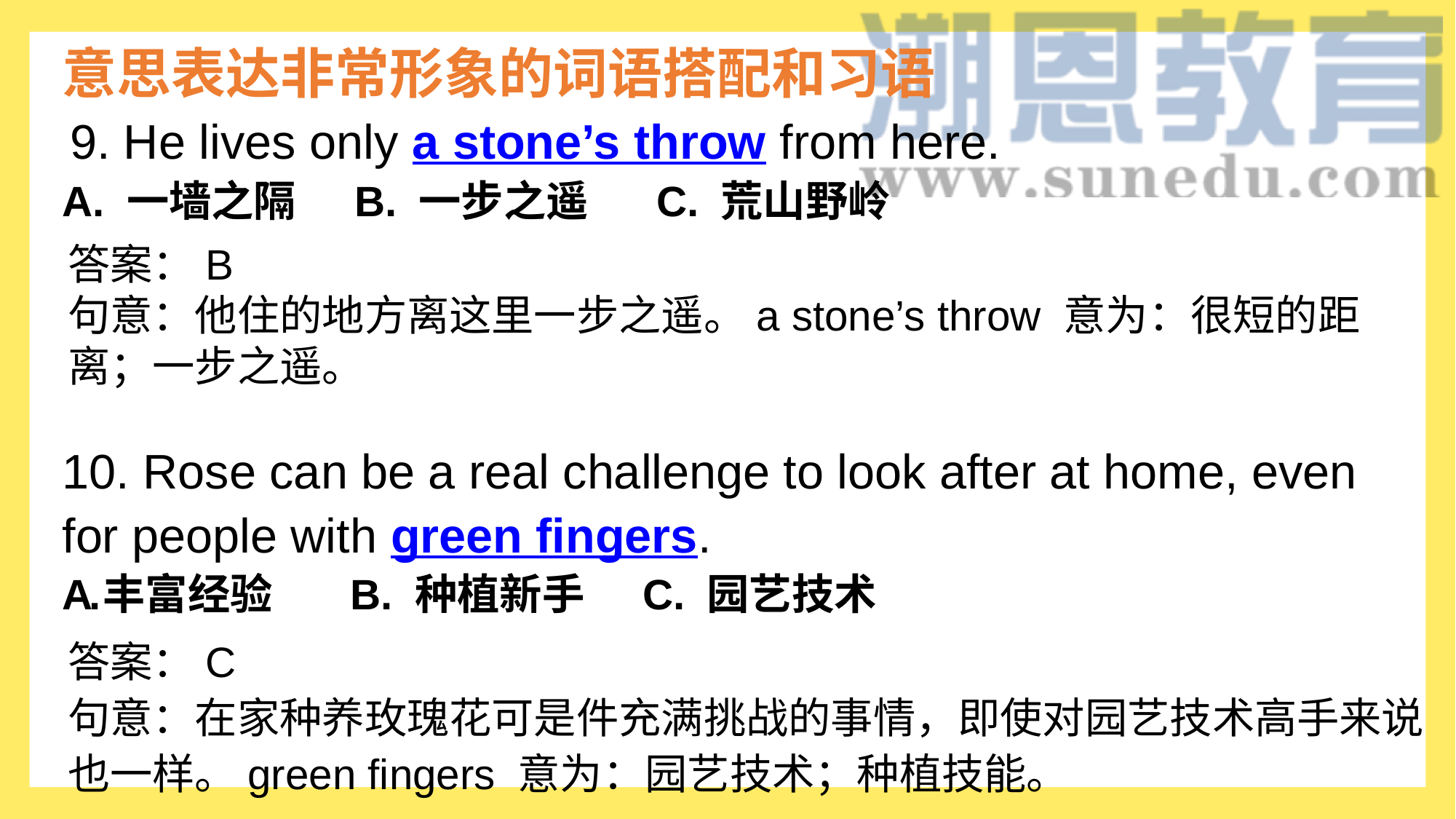

意思表达非常形象的词语搭配和习语
 9. He lives only a stone’s throw from here.
A. 一墙之隔     B. 一步之遥      C. 荒山野岭

10. Rose can be a real challenge to look after at home, even for people with green fingers.
丰富经验       B. 种植新手     C. 园艺技术

答案：B
句意：他住的地方离这里一步之遥。a stone’s throw 意为：很短的距离；一步之遥。
答案：C
句意：在家种养玫瑰花可是件充满挑战的事情，即使对园艺技术高手来说也一样。green fingers 意为：园艺技术；种植技能。